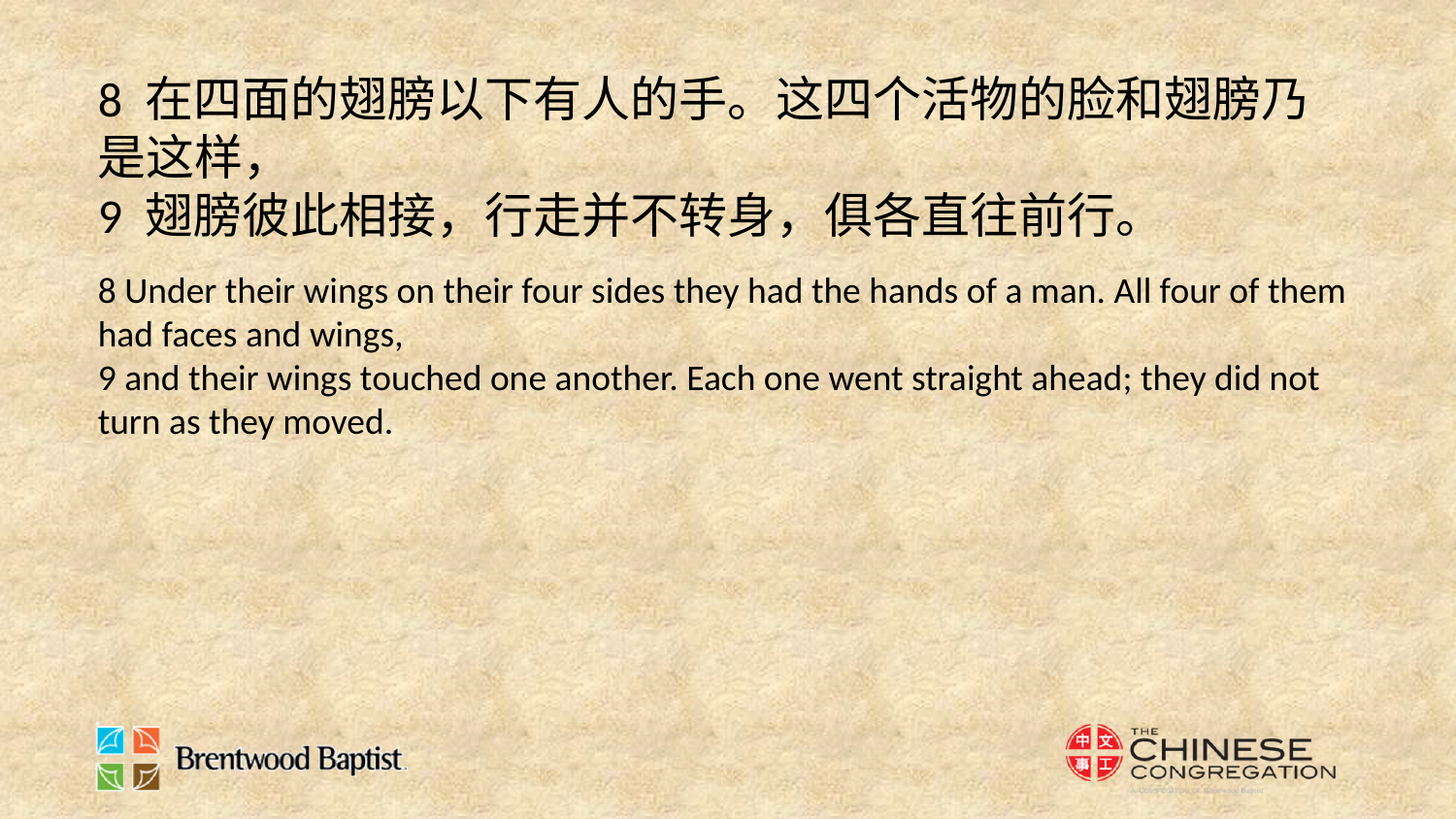

8 在四面的翅膀以下有人的手。这四个活物的脸和翅膀乃是这样，
9 翅膀彼此相接，行走并不转身，俱各直往前行。

8 Under their wings on their four sides they had the hands of a man. All four of them had faces and wings,
9 and their wings touched one another. Each one went straight ahead; they did not turn as they moved.